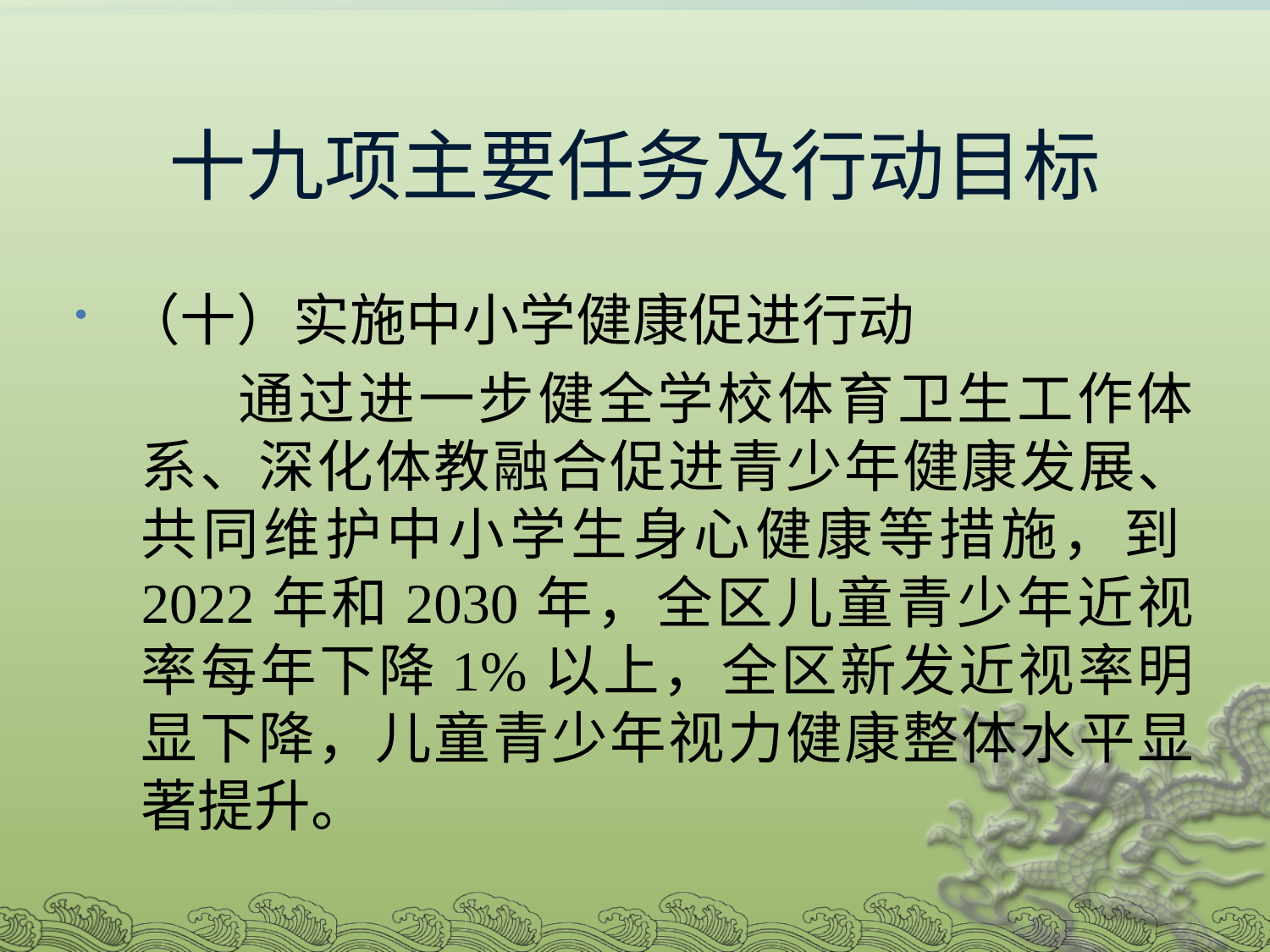

# 十九项主要任务及行动目标
（十）实施中小学健康促进行动
通过进一步健全学校体育卫生工作体系、深化体教融合促进青少年健康发展、共同维护中小学生身心健康等措施，到2022年和2030年，全区儿童青少年近视率每年下降1%以上，全区新发近视率明显下降，儿童青少年视力健康整体水平显著提升。